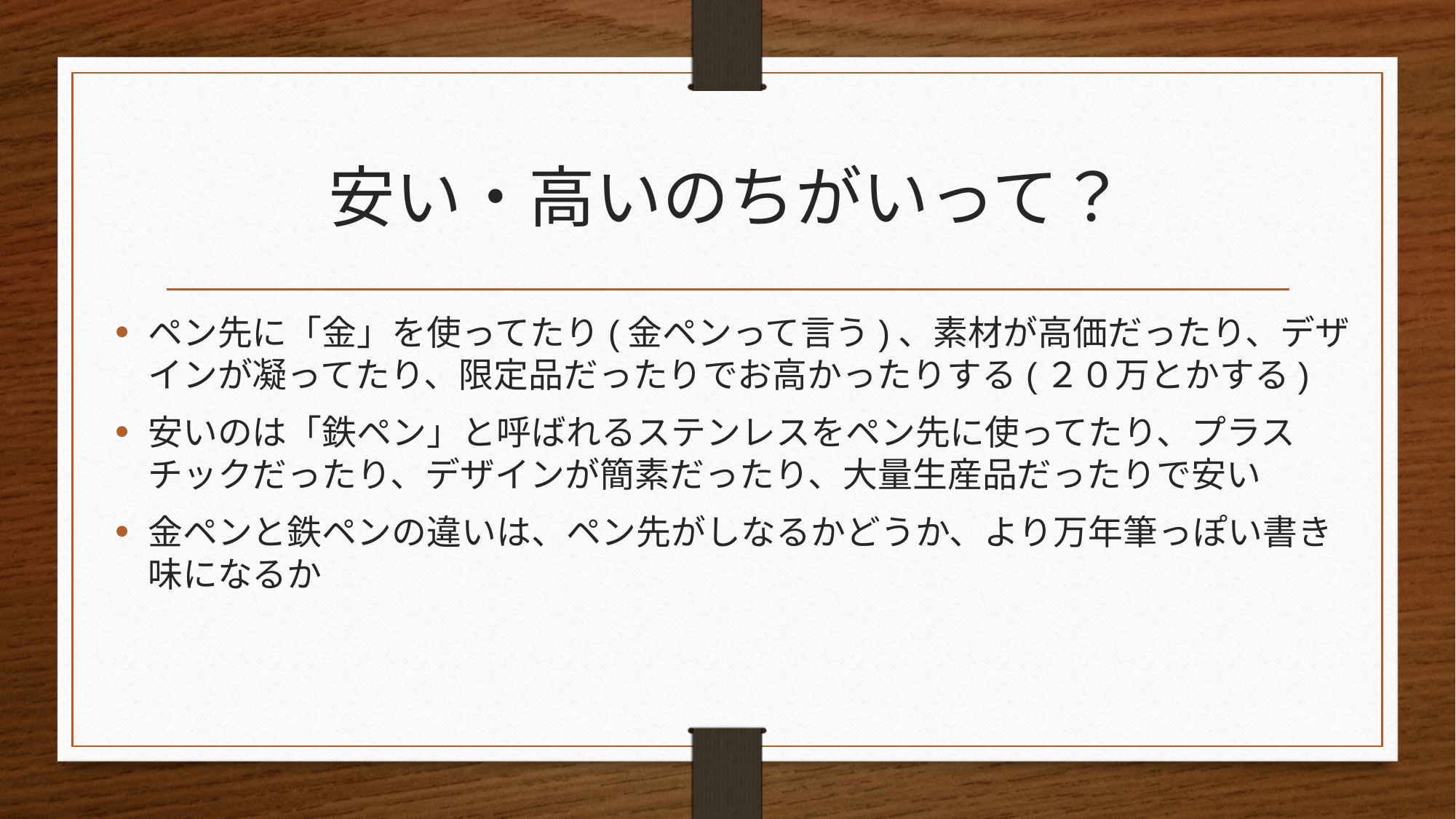

# 安い・高いのちがいって？
ペン先に「金」を使ってたり(金ペンって言う)、素材が高価だったり、デザインが凝ってたり、限定品だったりでお高かったりする(２０万とかする)
安いのは「鉄ペン」と呼ばれるステンレスをペン先に使ってたり、プラスチックだったり、デザインが簡素だったり、大量生産品だったりで安い
金ペンと鉄ペンの違いは、ペン先がしなるかどうか、より万年筆っぽい書き味になるか